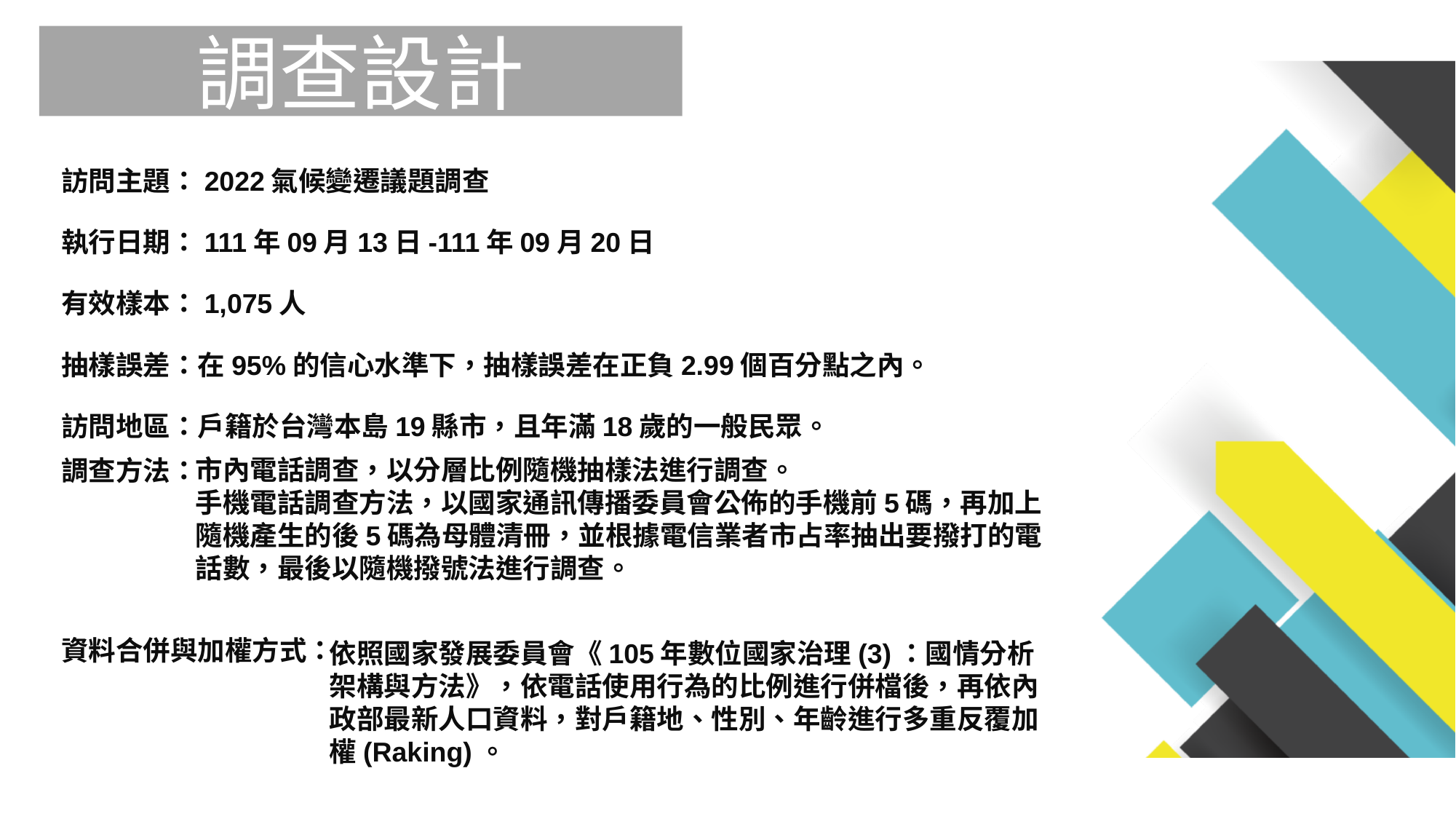

調查設計
訪問主題：2022氣候變遷議題調查
執行日期：111年09月13日-111年09月20日
有效樣本：1,075人
抽樣誤差：在95%的信心水準下，抽樣誤差在正負2.99個百分點之內。
訪問地區：戶籍於台灣本島19縣市，且年滿18歲的一般民眾。
調查方法：

資料合併與加權方式：
市內電話調查，以分層比例隨機抽樣法進行調查。
手機電話調查方法，以國家通訊傳播委員會公佈的手機前5碼，再加上隨機產生的後5碼為母體清冊，並根據電信業者市占率抽出要撥打的電話數，最後以隨機撥號法進行調查。
依照國家發展委員會《105年數位國家治理(3)：國情分析架構與方法》，依電話使用行為的比例進行併檔後，再依內政部最新人口資料，對戶籍地、性別、年齡進行多重反覆加權(Raking)。